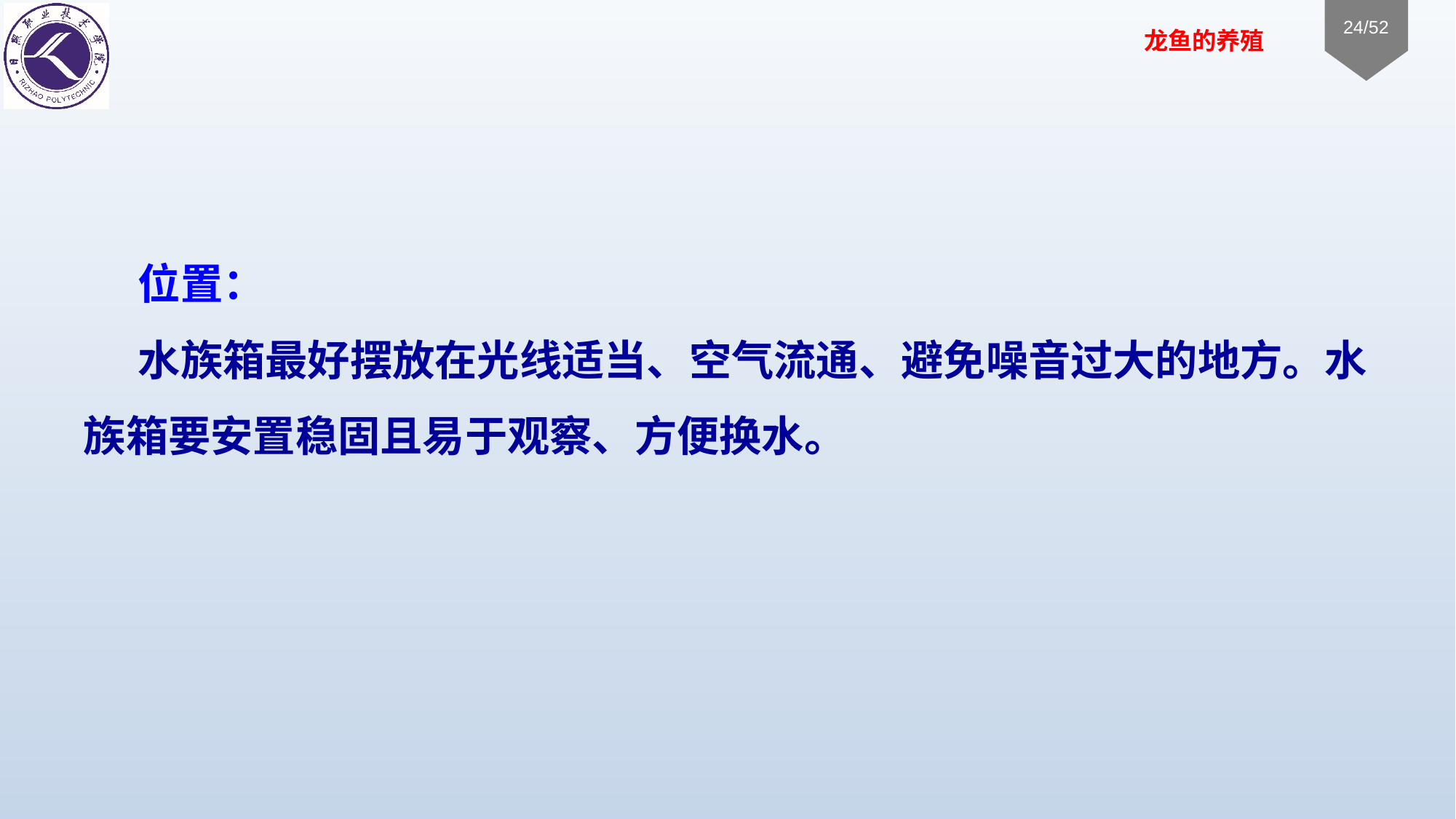

#
位置：
水族箱最好摆放在光线适当、空气流通、避免噪音过大的地方。水族箱要安置稳固且易于观察、方便换水。